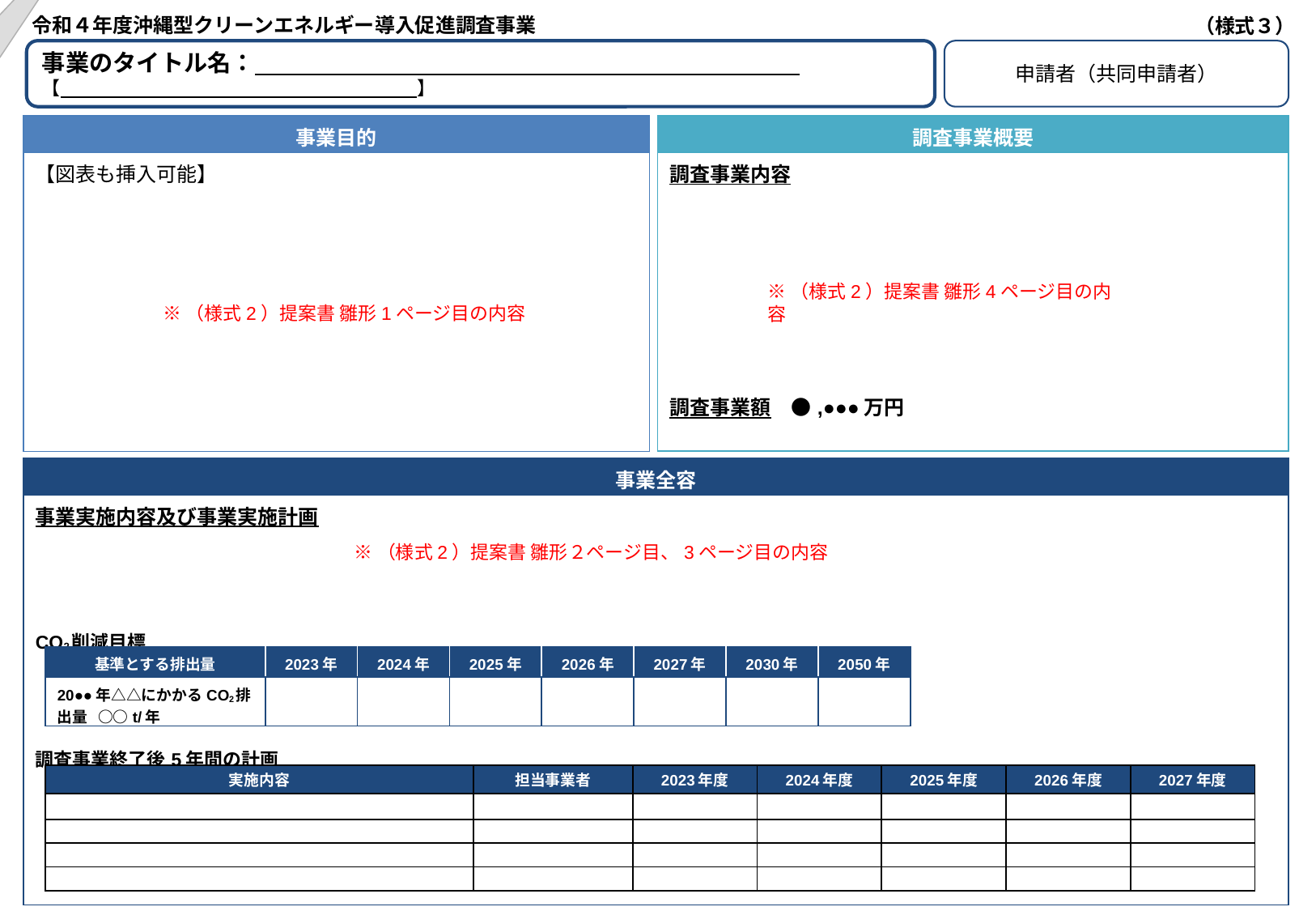

令和４年度沖縄型クリーンエネルギー導入促進調査事業
（様式３）
記載の注意事項
数字、アルファベットは半角で記載をお願いします。
必要に応じて別紙を添付することも可。
事業のタイトル名：
【　　　　　　　　     　　　　　　　　　　】
申請者（共同申請者）
| 事業目的 |
| --- |
| 【図表も挿入可能】 |
| 調査事業概要 |
| --- |
| 調査事業内容 調査事業額　●,●●●万円 |
募集要領1ページの「2.調査事業の
内容」に記載の調査テーマのうち、
選択したテーマ名とその番号を記載
※（様式2）提案書 雛形4ページ目の内容
※（様式2）提案書 雛形1ページ目の内容
| 事業全容 |
| --- |
| 事業実施内容及び事業実施計画 　 CO2削減目標 調査事業終了後5年間の計画 |
※（様式2）提案書 雛形２ページ目、3ページ目の内容
| 基準とする排出量 | 2023年 | 2024年 | 2025年 | 2026年 | 2027年 | 2030年 | 2050年 |
| --- | --- | --- | --- | --- | --- | --- | --- |
| 20●●年△△にかかるCO2排出量 ○○t/年 |  |  |  |  |  |  |  |
| 実施内容 | 担当事業者 | 2023年度 | 2024年度 | 2025年度 | 2026年度 | 2027年度 |
| --- | --- | --- | --- | --- | --- | --- |
|  |  |  |  |  |  |  |
|  |  |  |  |  |  |  |
|  |  |  |  |  |  |  |
|  |  |  |  |  |  |  |